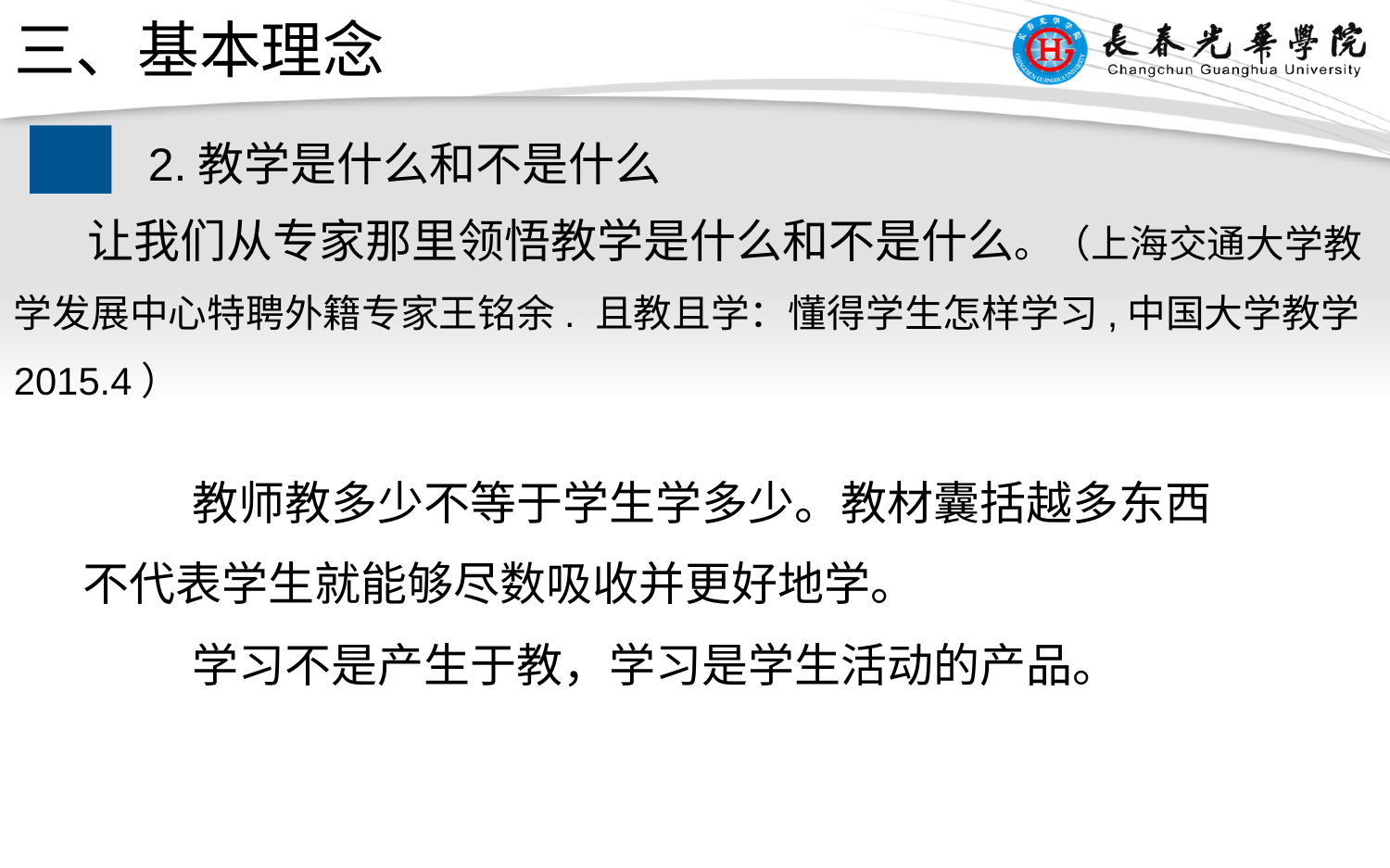

三、基本理念

2.教学是什么和不是什么
      让我们从专家那里领悟教学是什么和不是什么。（上海交通大学教学发展中心特聘外籍专家王铭余. 且教且学：懂得学生怎样学习,中国大学教学2015.4）

教师教多少不等于学生学多少。教材囊括越多东西不代表学生就能够尽数吸收并更好地学。
学习不是产生于教，学习是学生活动的产品。